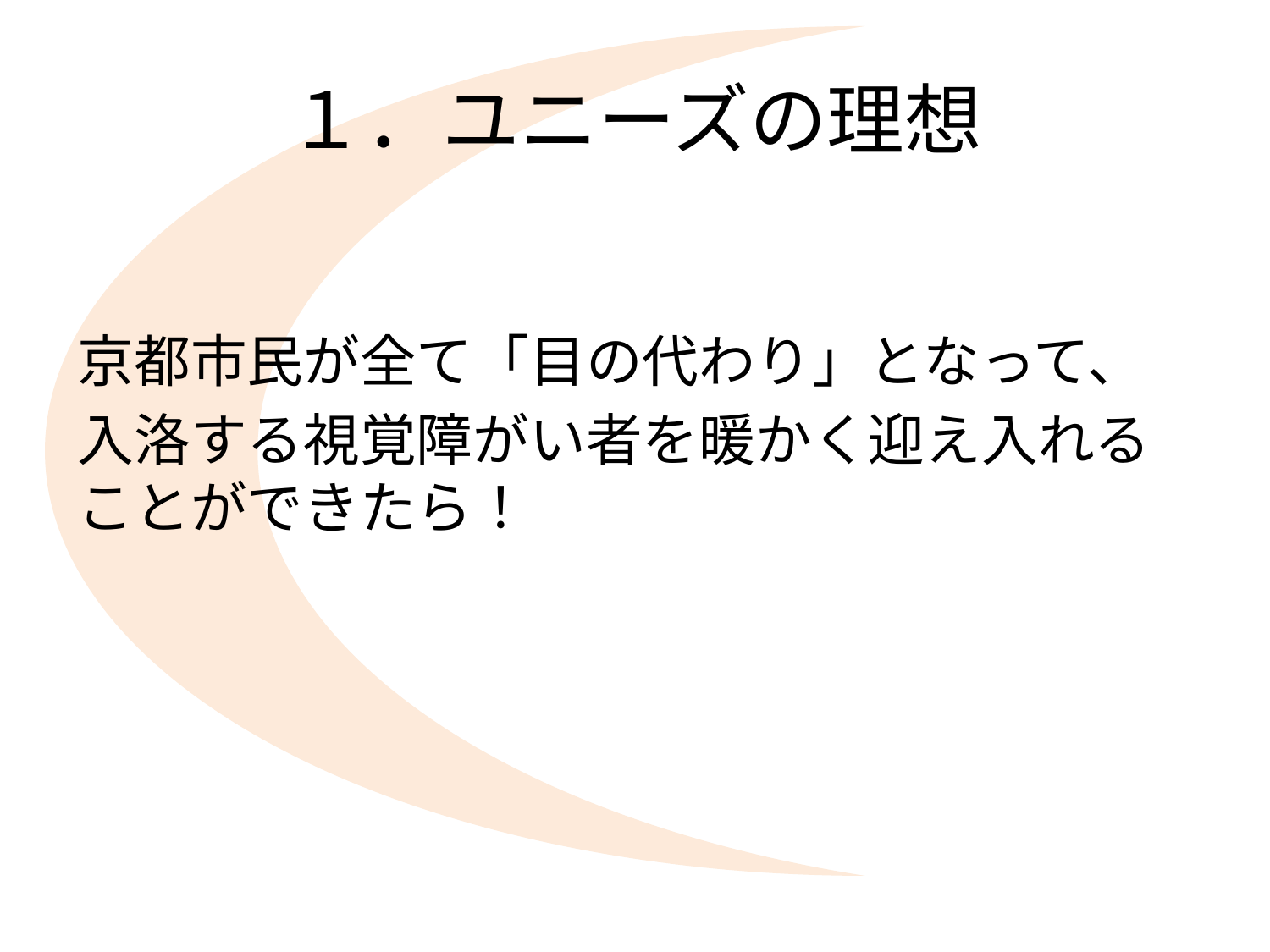

# １．ユニーズの理想
京都市民が全て「目の代わり」となって、
入洛する視覚障がい者を暖かく迎え入れることができたら！